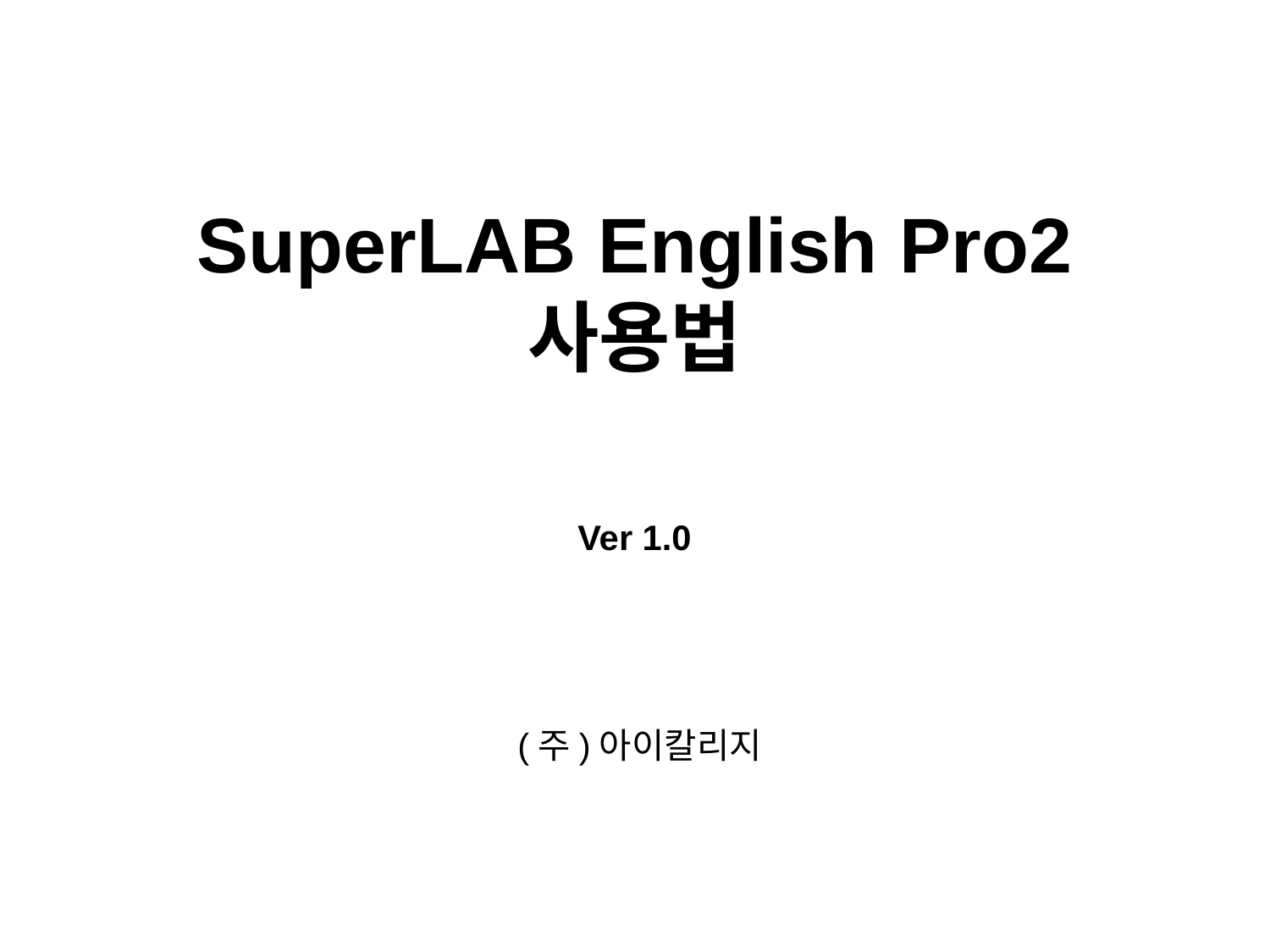

# SuperLAB English Pro2 사용법
Ver 1.0
(주)아이칼리지